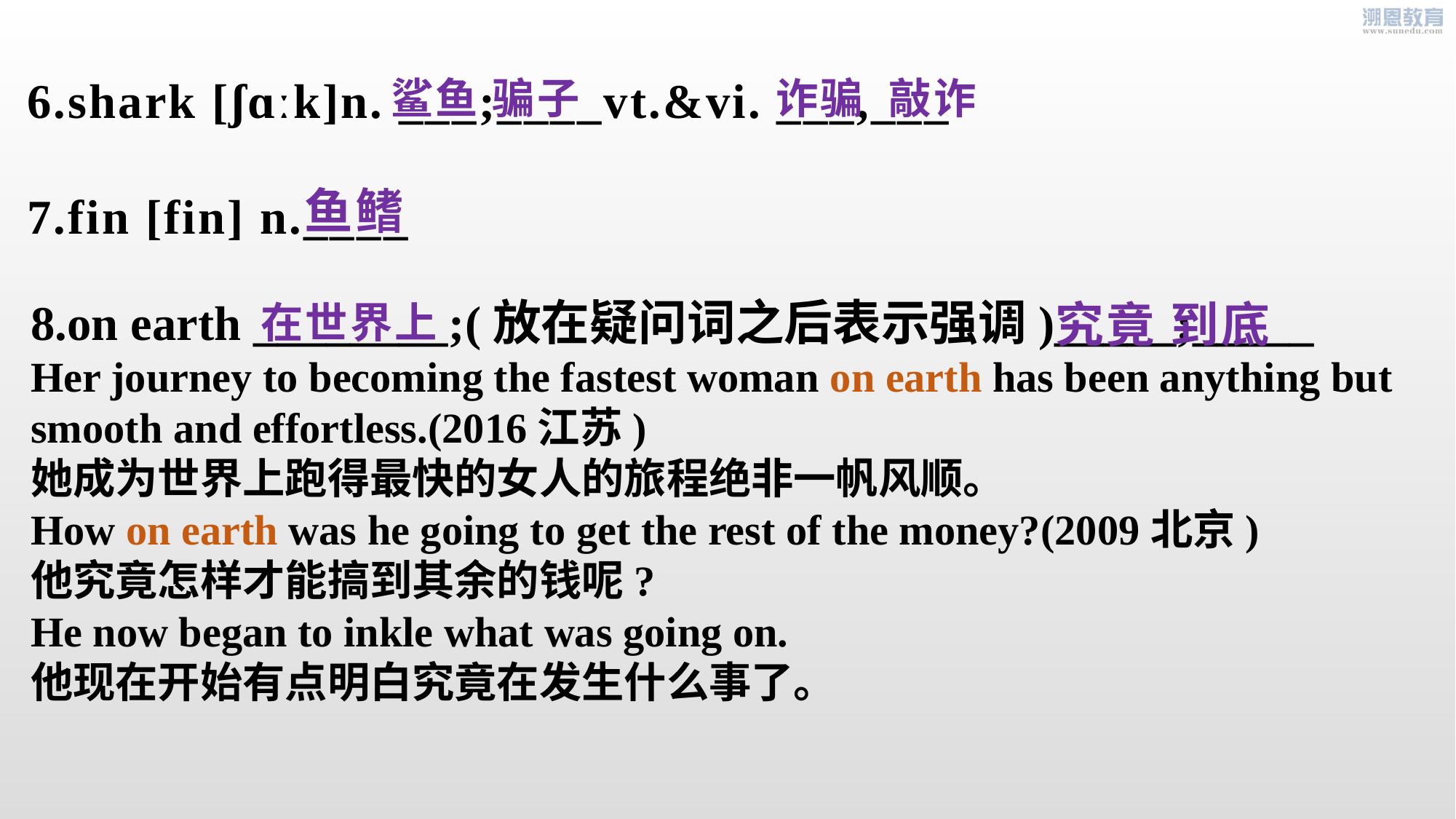

鲨鱼 骗子
 诈骗  敲诈
6.shark [ʃɑːk]n. ___;____vt.&vi. ___,___

7.fin [fin] n.____
鱼鳍
8.on earth ________;(放在疑问词之后表示强调)_____;_____
Her journey to becoming the fastest woman on earth has been anything but smooth and effortless.(2016江苏)
她成为世界上跑得最快的女人的旅程绝非一帆风顺。
How on earth was he going to get the rest of the money?(2009北京)
他究竟怎样才能搞到其余的钱呢?
He now began to inkle what was going on.
他现在开始有点明白究竟在发生什么事了。
 究竟 到底
在世界上